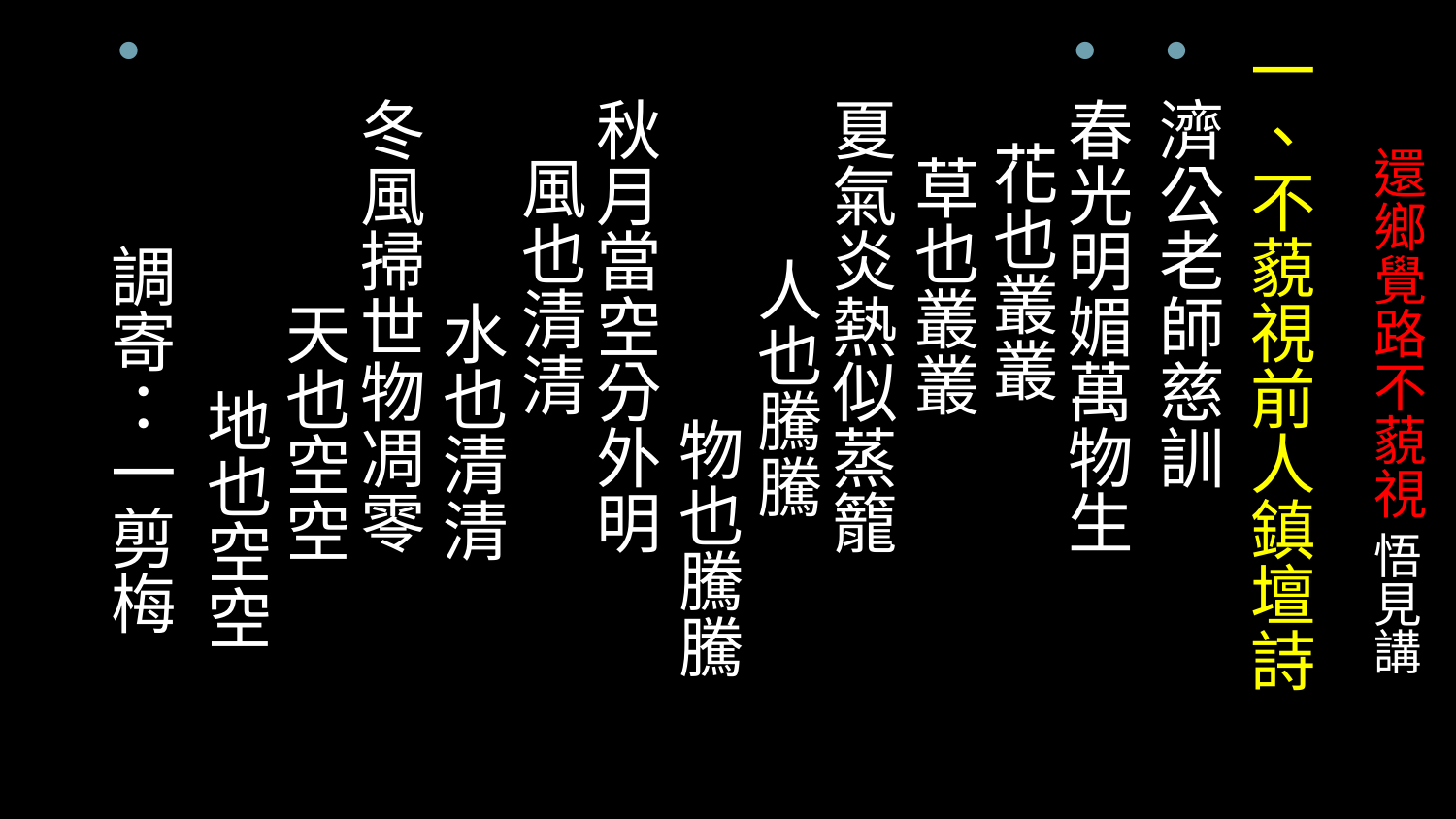

一、不藐視前人鎮壇詩
濟公老師慈訓
春光明媚萬物生　               花也叢叢　                          草也叢叢
夏氣炎熱似蒸籠　                       人也騰騰　                                    物也騰騰
秋月當空分外明　                風也清清　                                   水也清清
冬風掃世物凋零　                          天也空空　                               地也空空
　　 調寄：一剪梅
# 還鄉覺路不藐視 悟見講